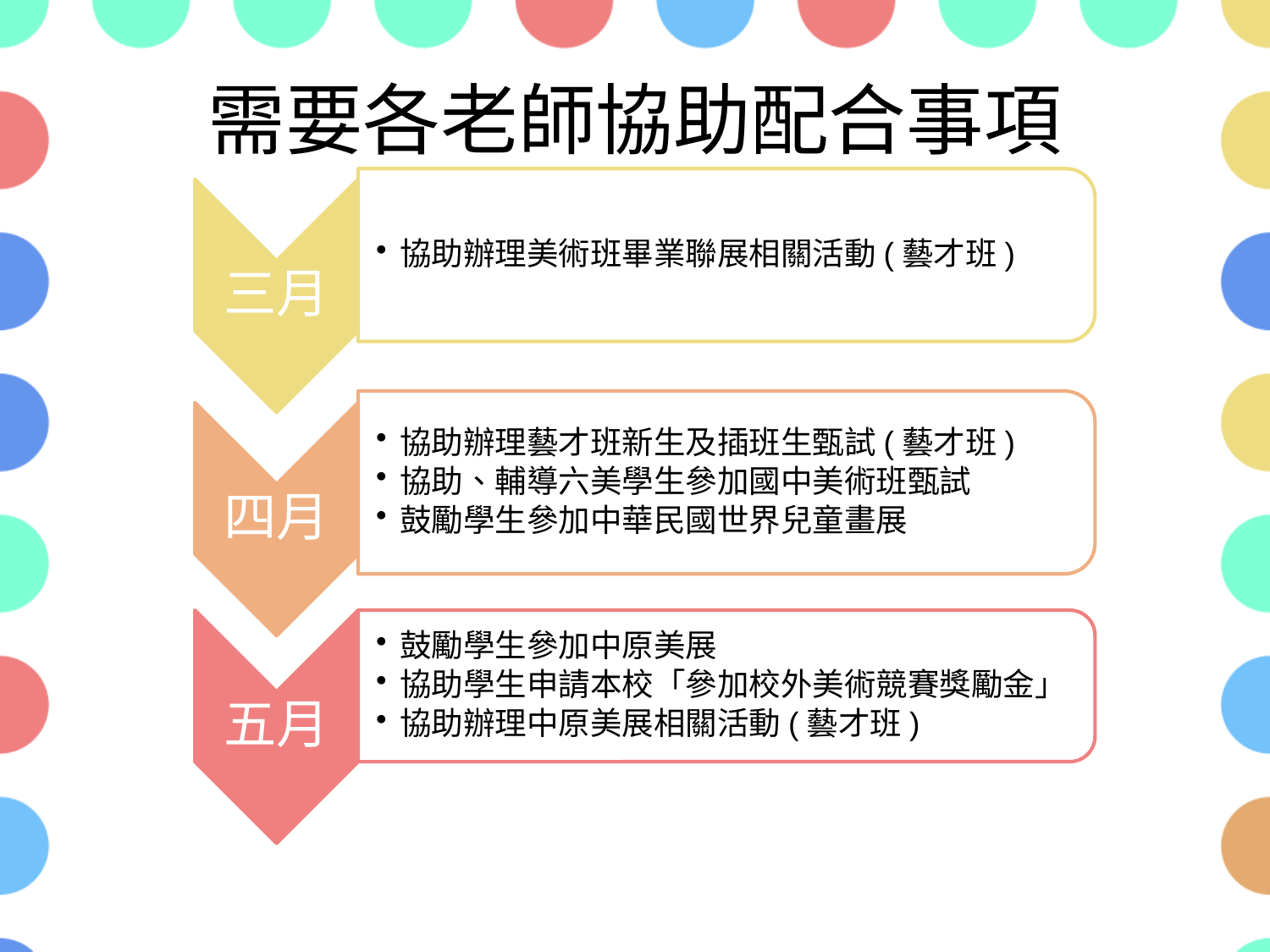

# 需要各老師協助配合事項
三月
協助辦理美術班畢業聯展相關活動(藝才班)
四月
協助辦理藝才班新生及插班生甄試(藝才班)
協助、輔導六美學生參加國中美術班甄試
鼓勵學生參加中華民國世界兒童畫展
五月
鼓勵學生參加中原美展
協助學生申請本校「參加校外美術競賽獎勵金」
協助辦理中原美展相關活動(藝才班)